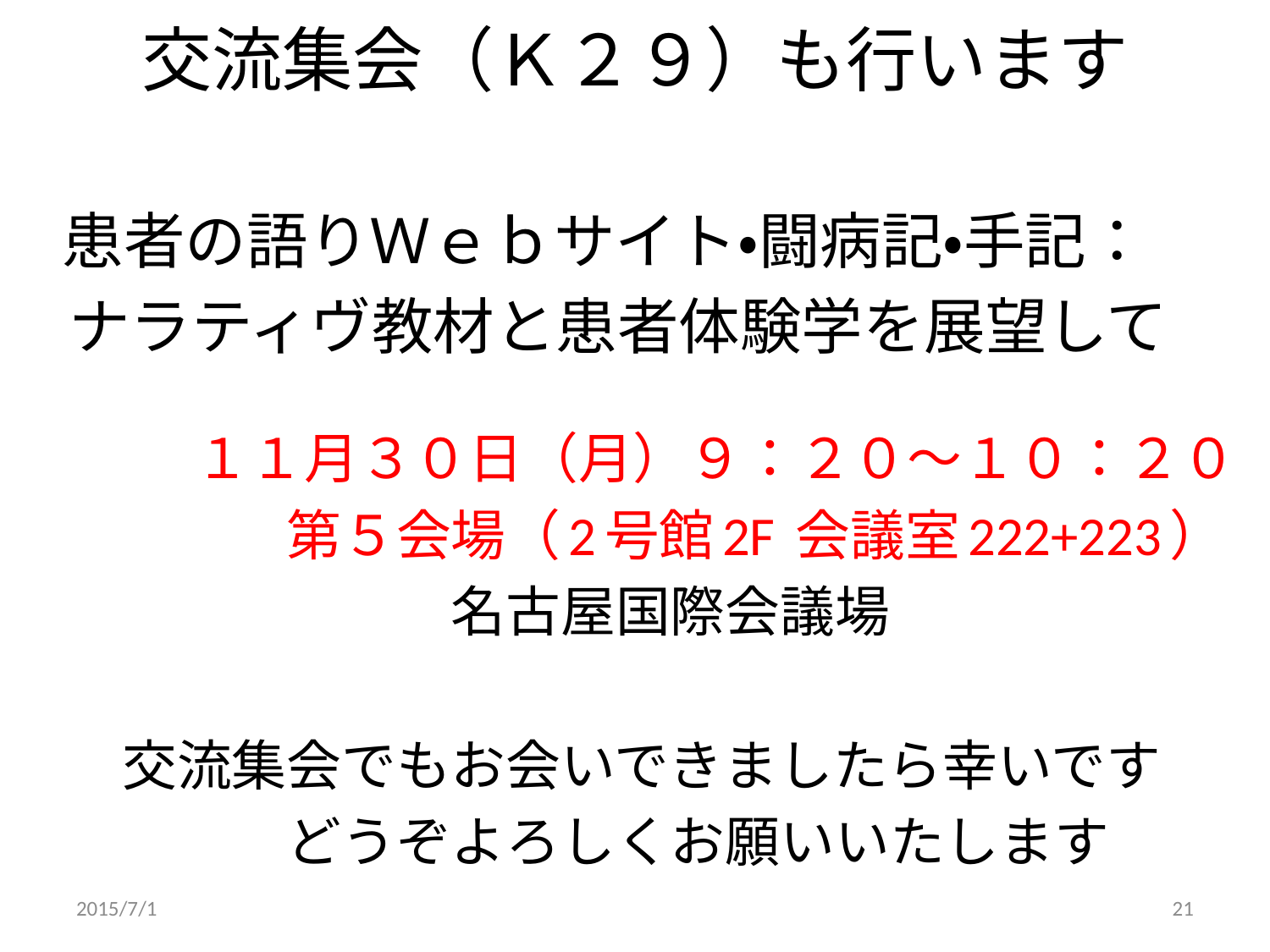

# 交流集会（Ｋ２９）も行います
 　患者の語りＷｅｂサイト・闘病記・手記：
　ナラティヴ教材と患者体験学を展望して

　　　　　１１月３０日（月）９：２０～１０：２０
　　　　　第５会場（2号館2F 会議室222+223）
　　　　　　　　名古屋国際会議場

　　交流集会でもお会いできましたら幸いです
　　　　　どうぞよろしくお願いいたします

2015/7/1
21